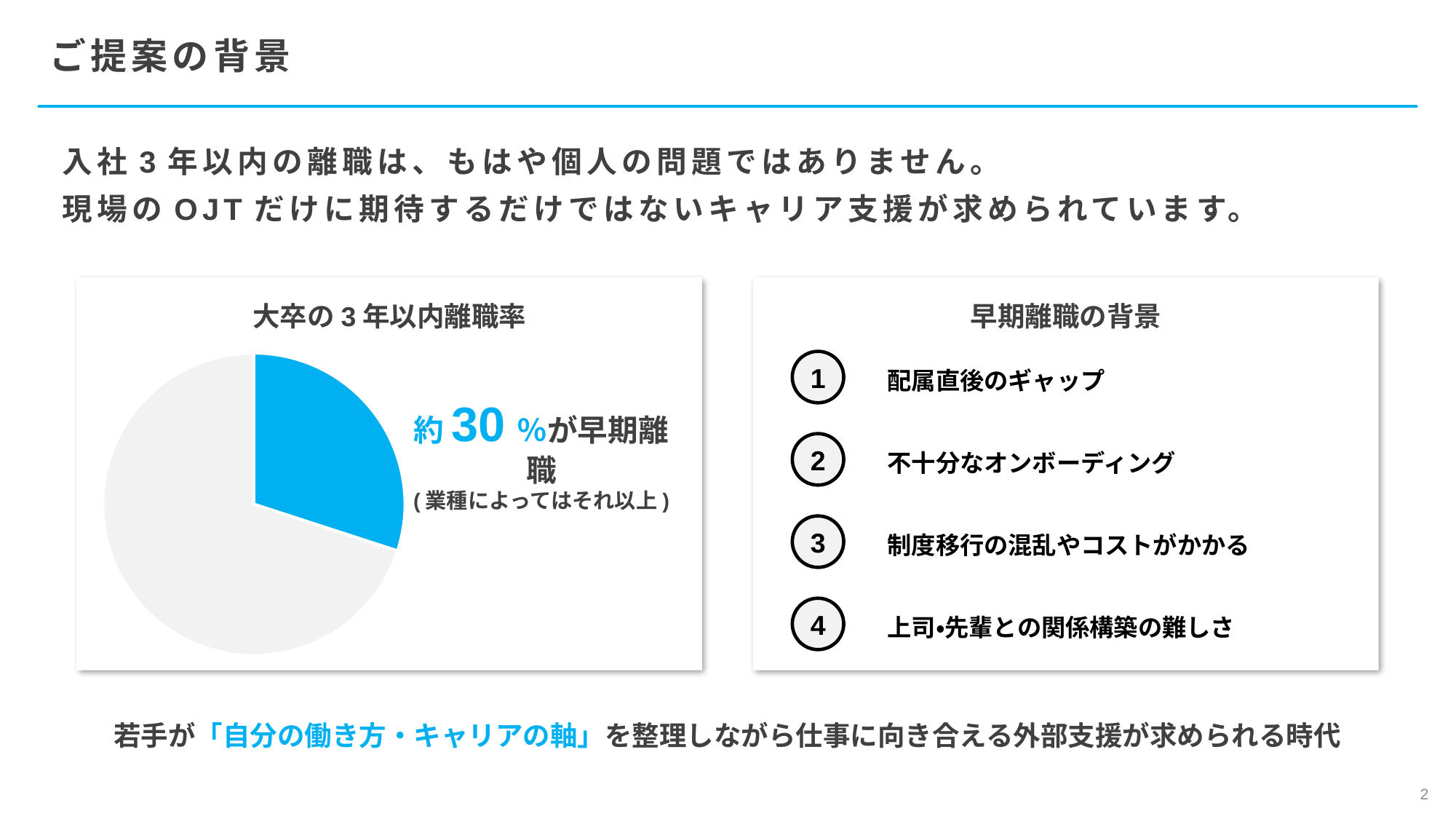

# ご提案の背景
入社3年以内の離職は、もはや個人の問題ではありません。
現場のOJTだけに期待するだけではないキャリア支援が求められています。
大卒の3年以内離職率

### Chart

| Category |  |
|---|---|
約30％が早期離職
(業種によってはそれ以上)
早期離職の背景
1
配属直後のギャップ
2
不十分なオンボーディング
3
制度移行の混乱やコストがかかる
4
上司・先輩との関係構築の難しさ
若手が「自分の働き方・キャリアの軸」を整理しながら仕事に向き合える外部支援が求められる時代
2